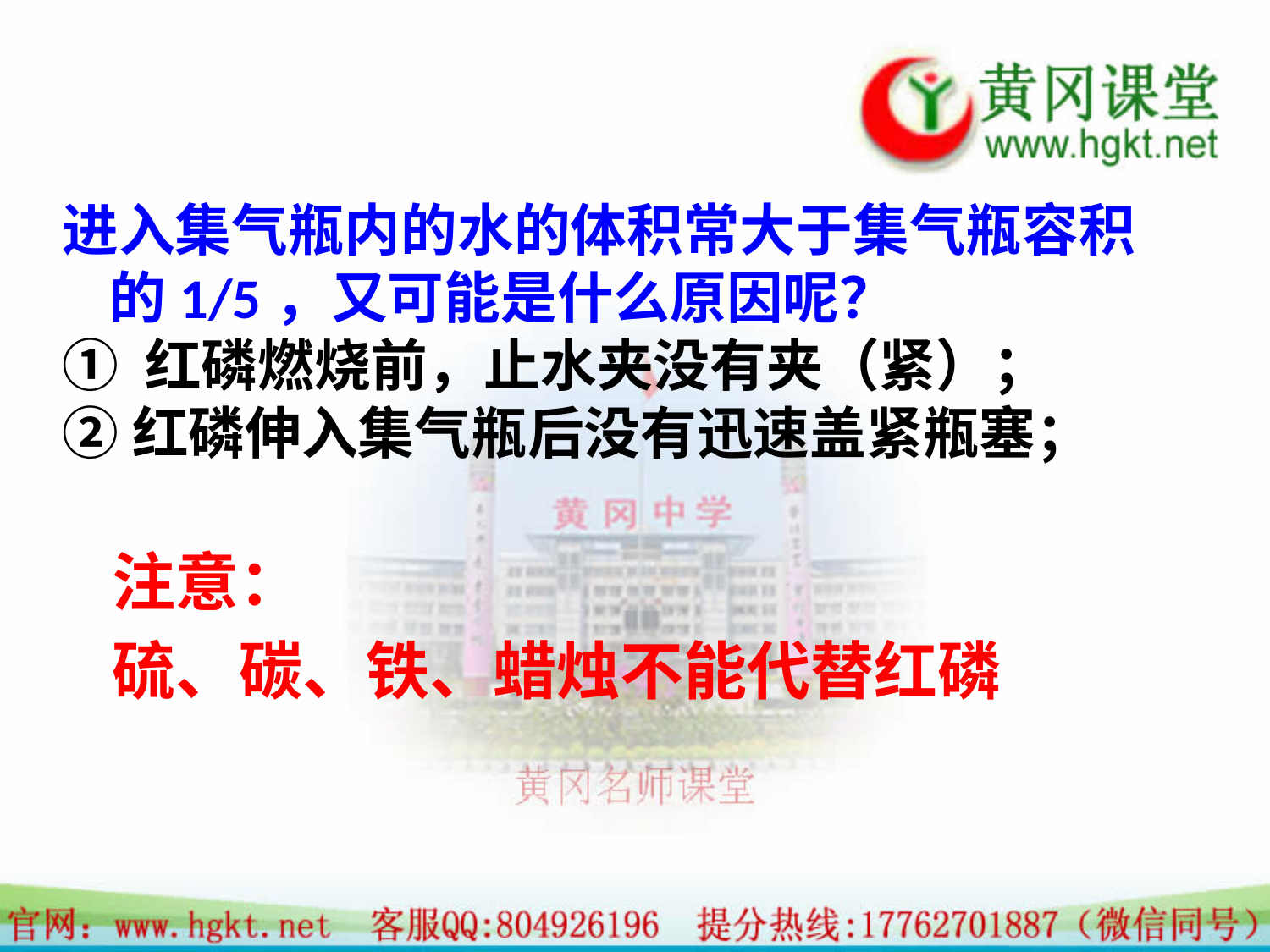

进入集气瓶内的水的体积常大于集气瓶容积的1/5，又可能是什么原因呢？
① 红磷燃烧前，止水夹没有夹（紧）；
②红磷伸入集气瓶后没有迅速盖紧瓶塞；
注意：
硫、碳、铁、蜡烛不能代替红磷